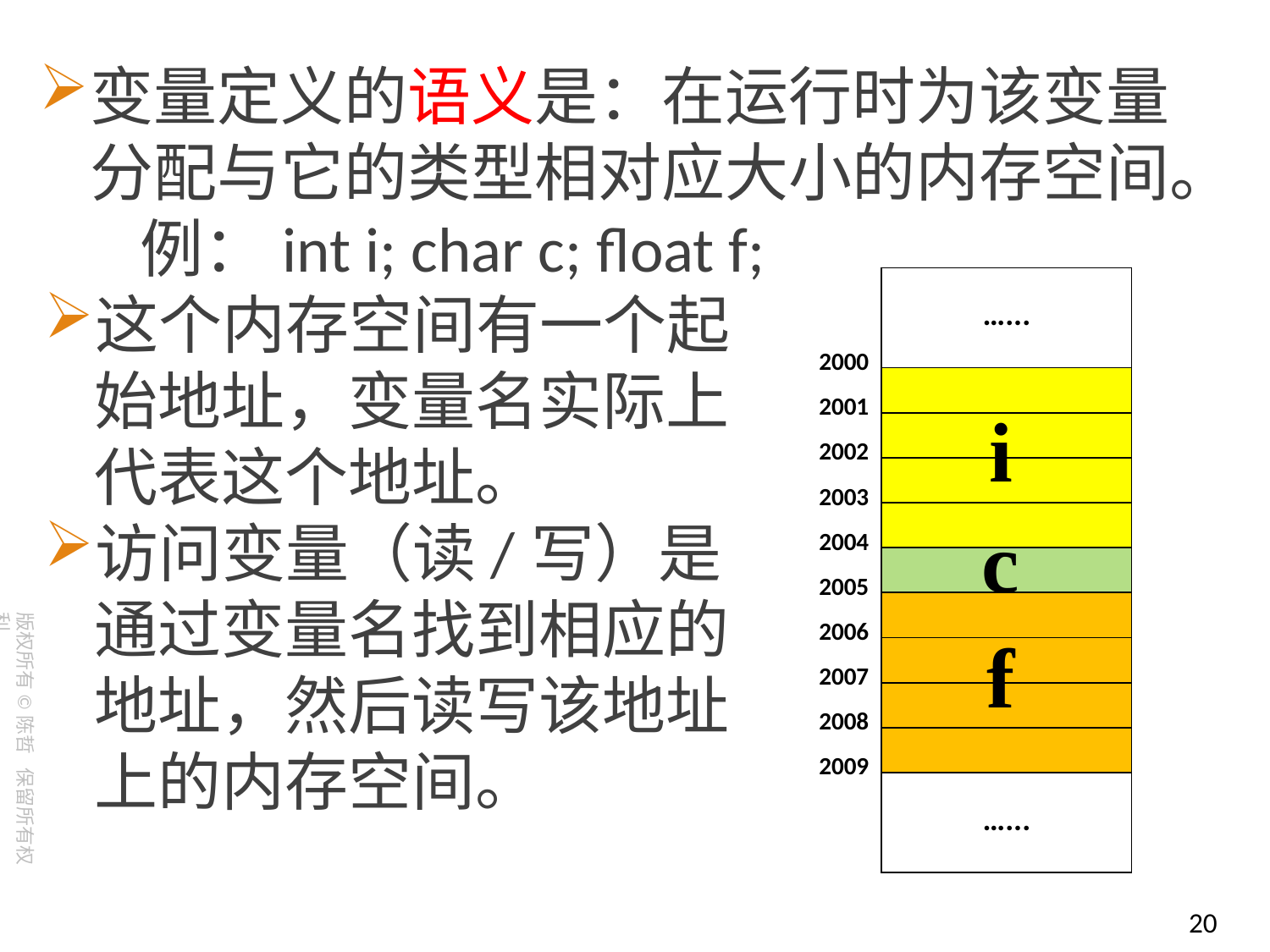

变量定义的语义是：在运行时为该变量分配与它的类型相对应大小的内存空间。
      例：int i; char c; float f;
| …... |
| --- |
|  |
|  |
|  |
|  |
|  |
|  |
|  |
|  |
|  |
| …... |
这个内存空间有一个起始地址，变量名实际上代表这个地址。
访问变量（读/写）是通过变量名找到相应的地址，然后读写该地址上的内存空间。
| 2000 |
| --- |
| 2001 |
| 2002 |
| 2003 |
| 2004 |
| 2005 |
| 2006 |
| 2007 |
| 2008 |
| 2009 |
i
c
f
20